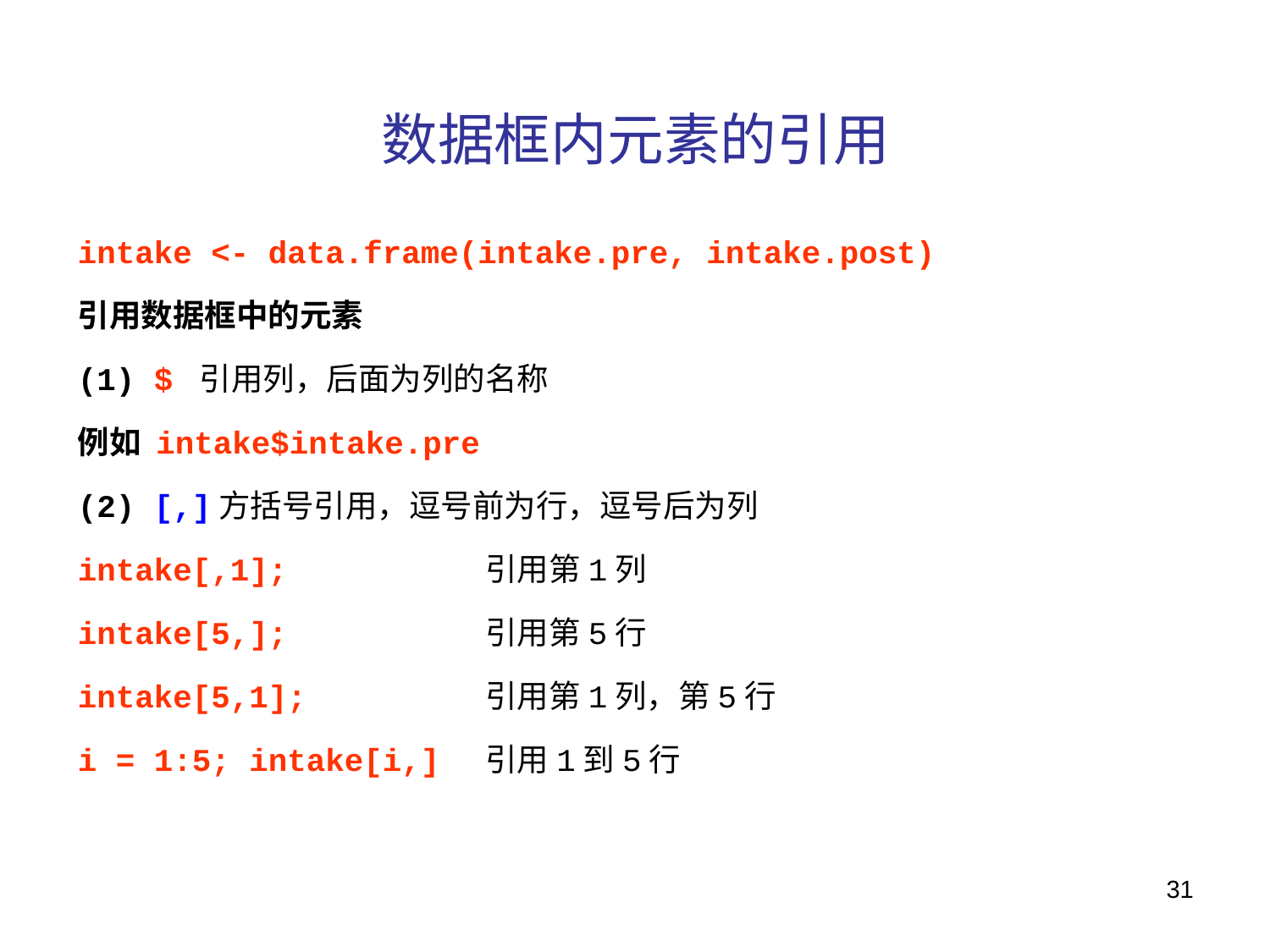

# 数据框内元素的引用
intake <- data.frame(intake.pre, intake.post)
引用数据框中的元素
(1) $ 引用列，后面为列的名称
例如 intake$intake.pre
(2) [,]方括号引用，逗号前为行，逗号后为列
intake[,1];          引用第1列
intake[5,];          引用第5行
intake[5,1];         引用第1列，第5行
i = 1:5; intake[i,]  引用1到5行
31